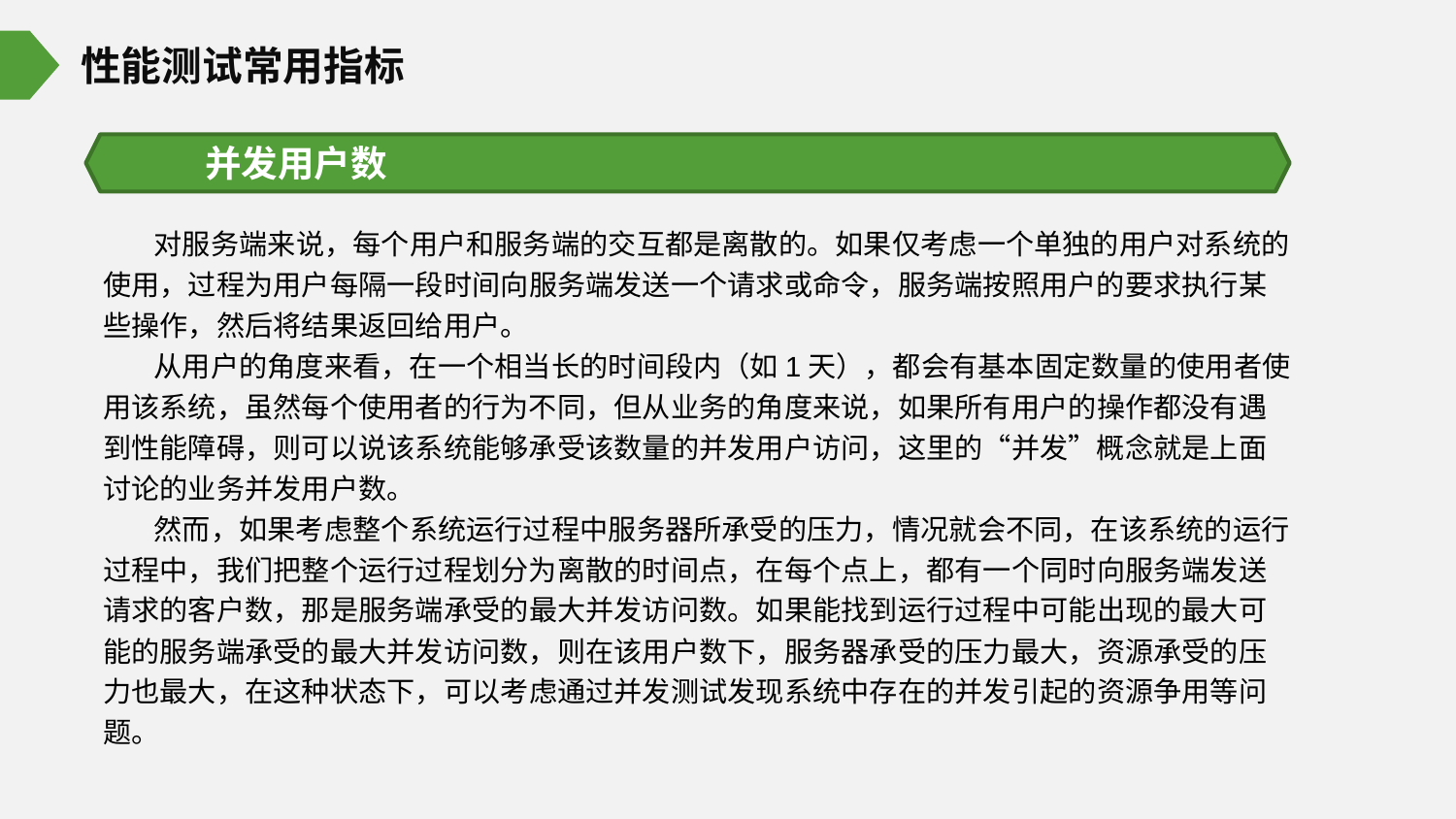

性能测试常用指标
并发用户数
       对服务端来说，每个用户和服务端的交互都是离散的。如果仅考虑一个单独的用户对系统的使用，过程为用户每隔一段时间向服务端发送一个请求或命令，服务端按照用户的要求执行某些操作，然后将结果返回给用户。
       从用户的角度来看，在一个相当长的时间段内（如1天），都会有基本固定数量的使用者使用该系统，虽然每个使用者的行为不同，但从业务的角度来说，如果所有用户的操作都没有遇到性能障碍，则可以说该系统能够承受该数量的并发用户访问，这里的“并发”概念就是上面讨论的业务并发用户数。
       然而，如果考虑整个系统运行过程中服务器所承受的压力，情况就会不同，在该系统的运行过程中，我们把整个运行过程划分为离散的时间点，在每个点上，都有一个同时向服务端发送请求的客户数，那是服务端承受的最大并发访问数。如果能找到运行过程中可能出现的最大可能的服务端承受的最大并发访问数，则在该用户数下，服务器承受的压力最大，资源承受的压力也最大，在这种状态下，可以考虑通过并发测试发现系统中存在的并发引起的资源争用等问题。